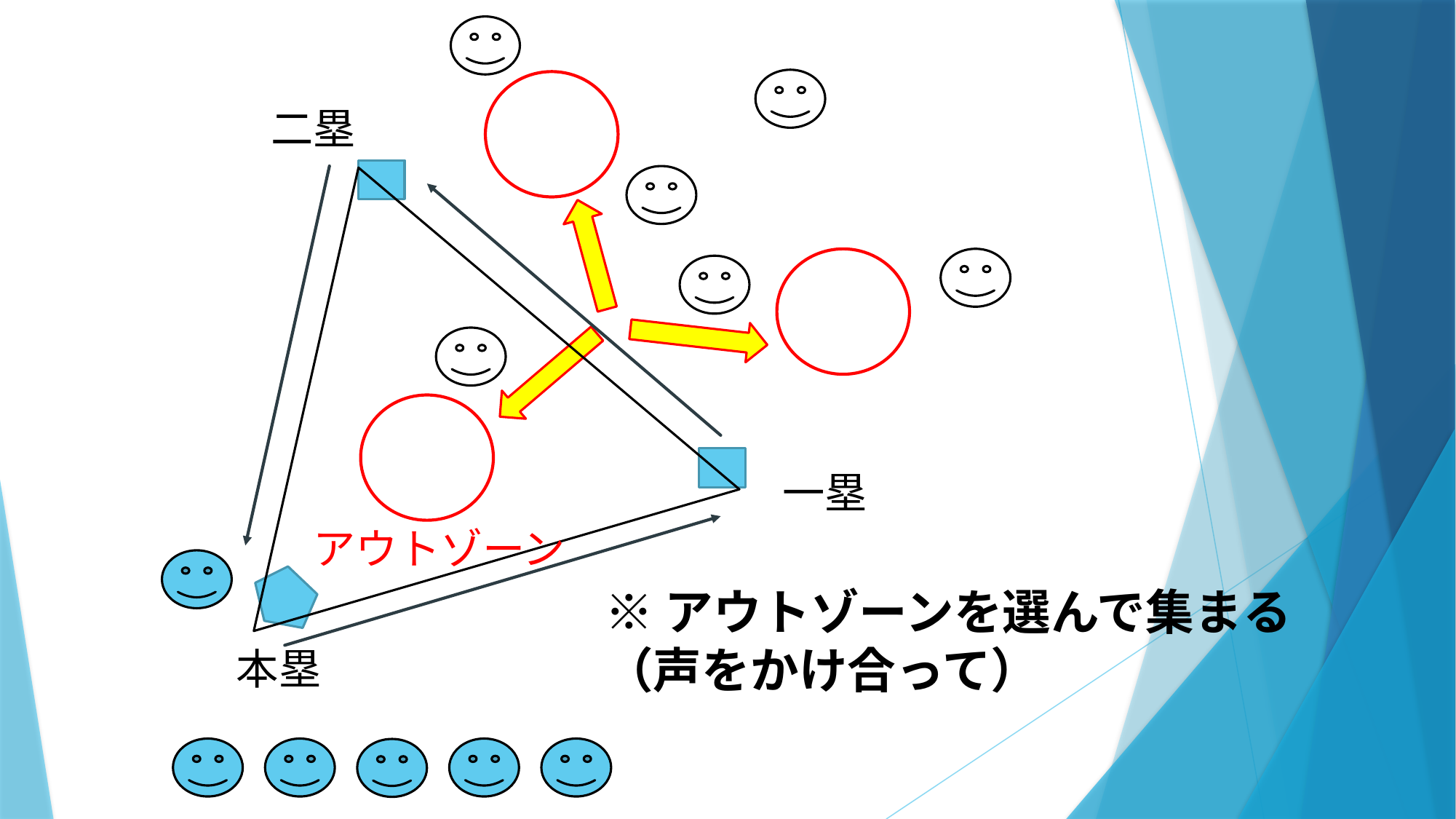

二塁

一塁
アウトゾーン

※アウトゾーンを選んで集まる
（声をかけ合って）
本塁